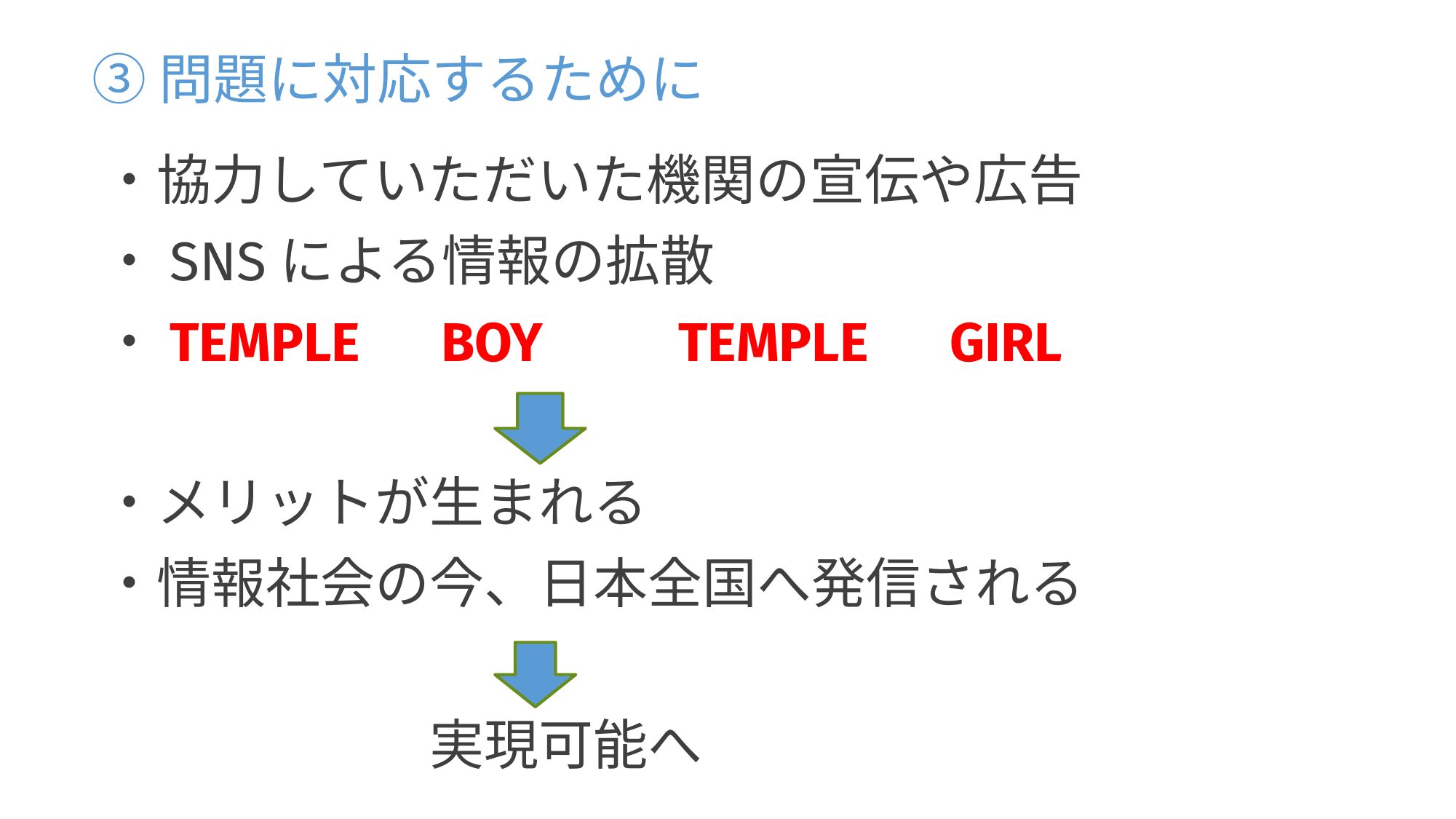

# ③問題に対応するために
・協力していただいた機関の宣伝や広告
・SNSによる情報の拡散
・TEMPLE　BOY　　TEMPLE　GIRL

・メリットが生まれる
・情報社会の今、日本全国へ発信される

　　　　　　実現可能へ